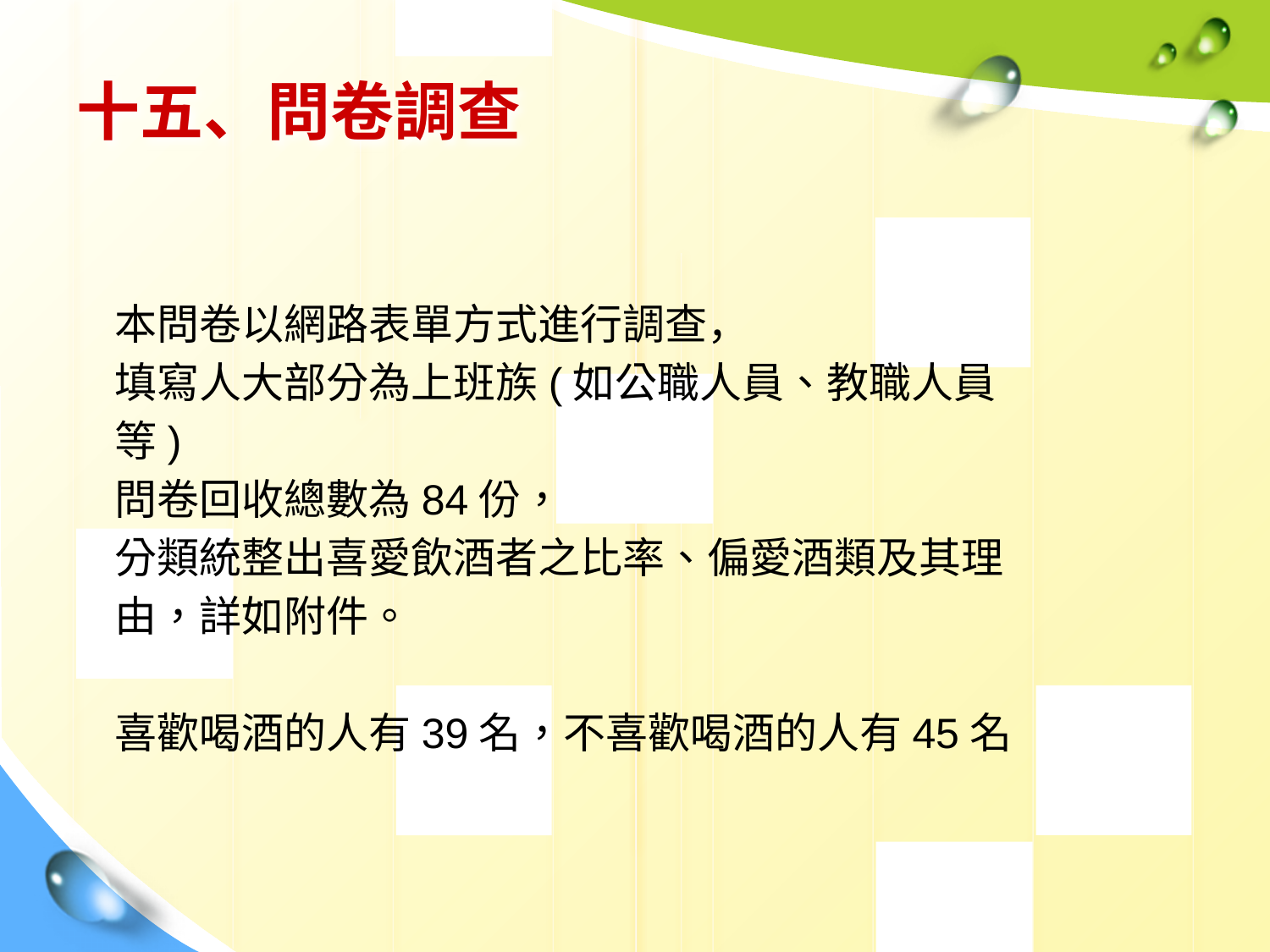

# 十五、問卷調查
本問卷以網路表單方式進行調查，
填寫人大部分為上班族(如公職人員、教職人員等)
問卷回收總數為84份，
分類統整出喜愛飲酒者之比率、偏愛酒類及其理由，詳如附件。

喜歡喝酒的人有39名，不喜歡喝酒的人有45名